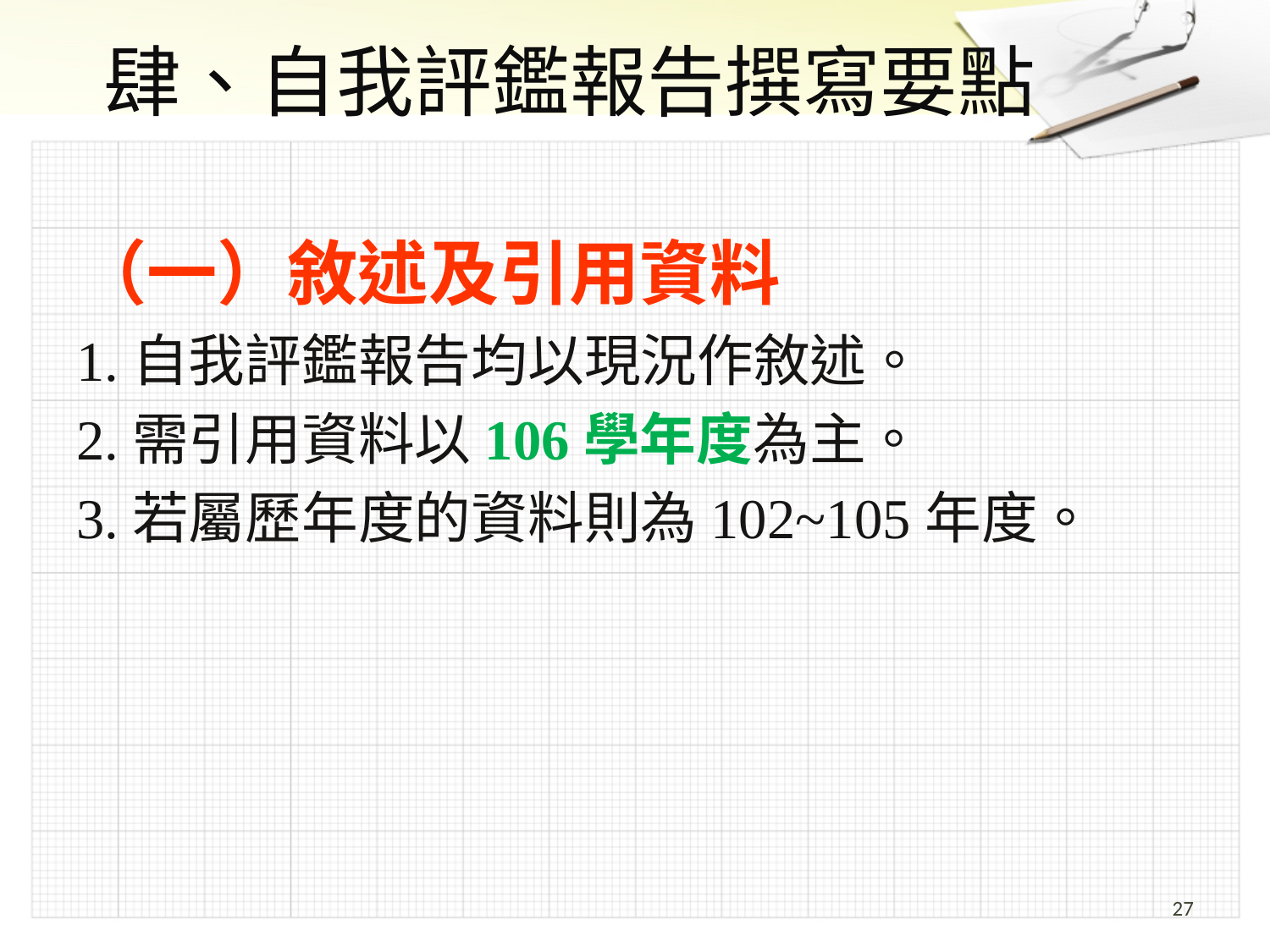

# 肆、自我評鑑報告撰寫要點
（一）敘述及引用資料
1.自我評鑑報告均以現況作敘述。
2.需引用資料以106學年度為主。
3.若屬歷年度的資料則為102~105年度。
27